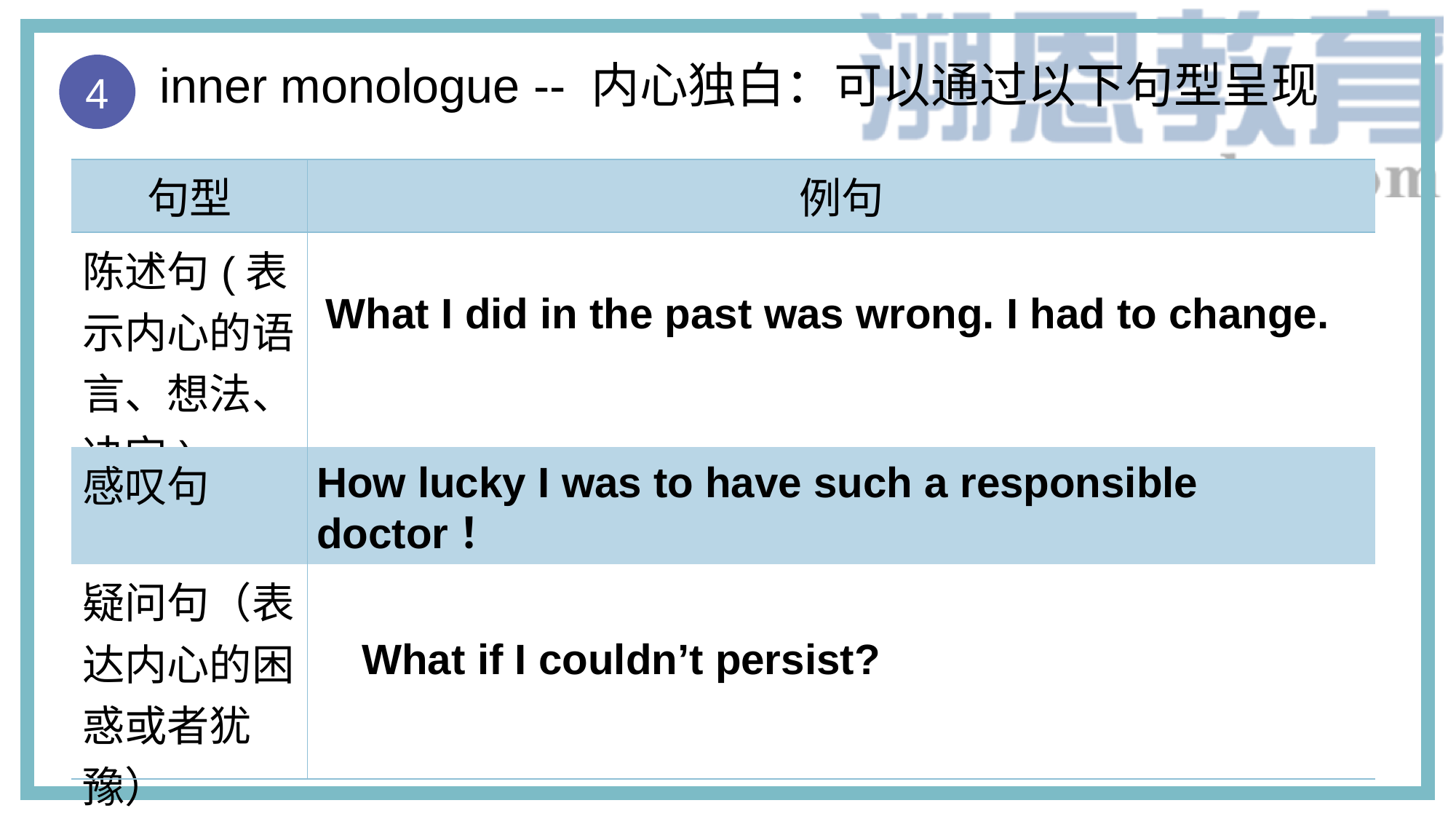

inner monologue -- 内心独白：可以通过以下句型呈现
4
| 句型 | 例句 |
| --- | --- |
| 陈述句(表示内心的语言、想法、决定) |  |
| 感叹句 |  |
| 疑问句（表达内心的困惑或者犹豫） |  |
What I did in the past was wrong. I had to change.
How lucky I was to have such a responsible doctor！
What if I couldn’t persist?